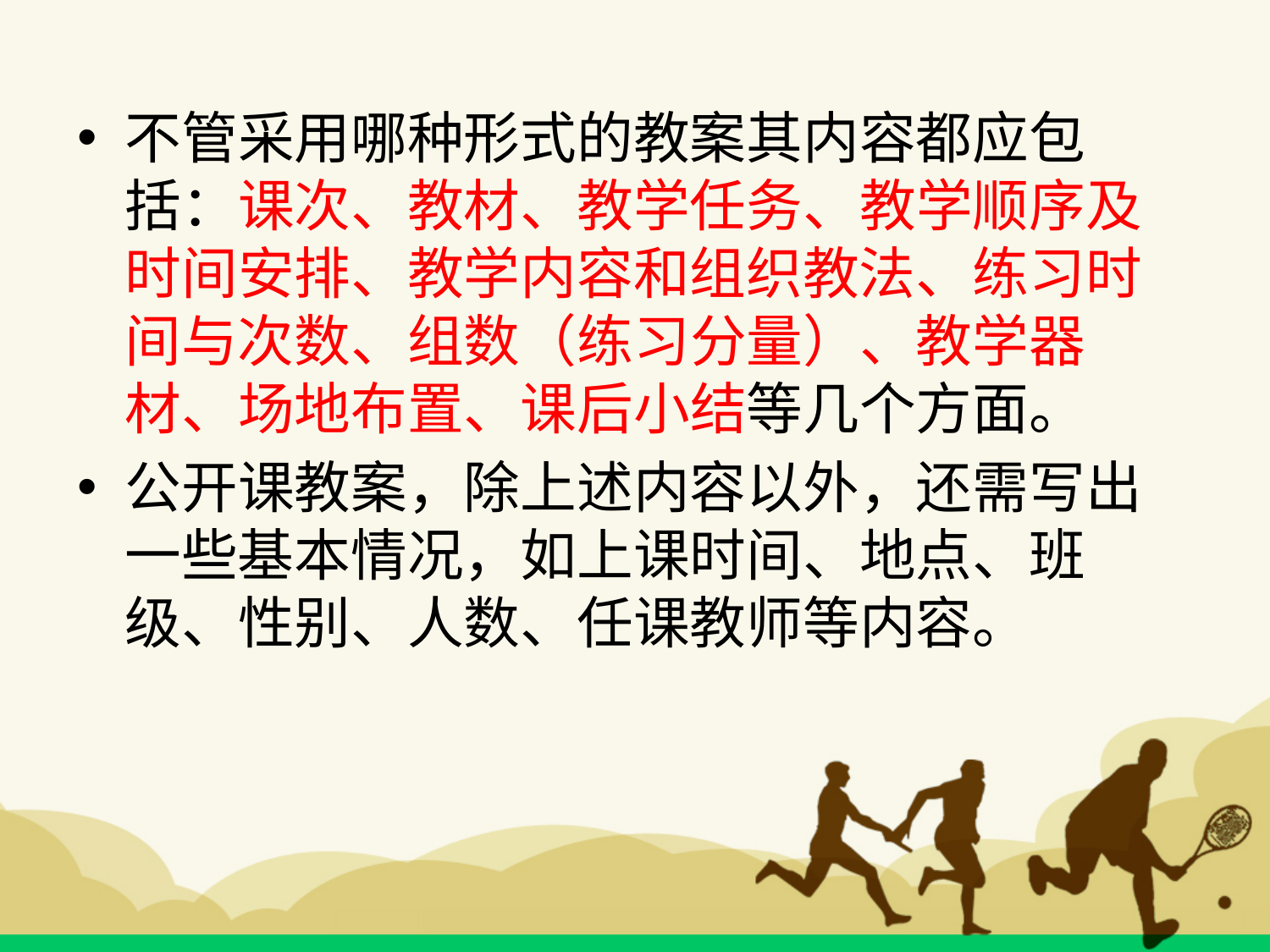

不管采用哪种形式的教案其内容都应包括：课次、教材、教学任务、教学顺序及时间安排、教学内容和组织教法、练习时间与次数、组数（练习分量）、教学器材、场地布置、课后小结等几个方面。
公开课教案，除上述内容以外，还需写出一些基本情况，如上课时间、地点、班级、性别、人数、任课教师等内容。